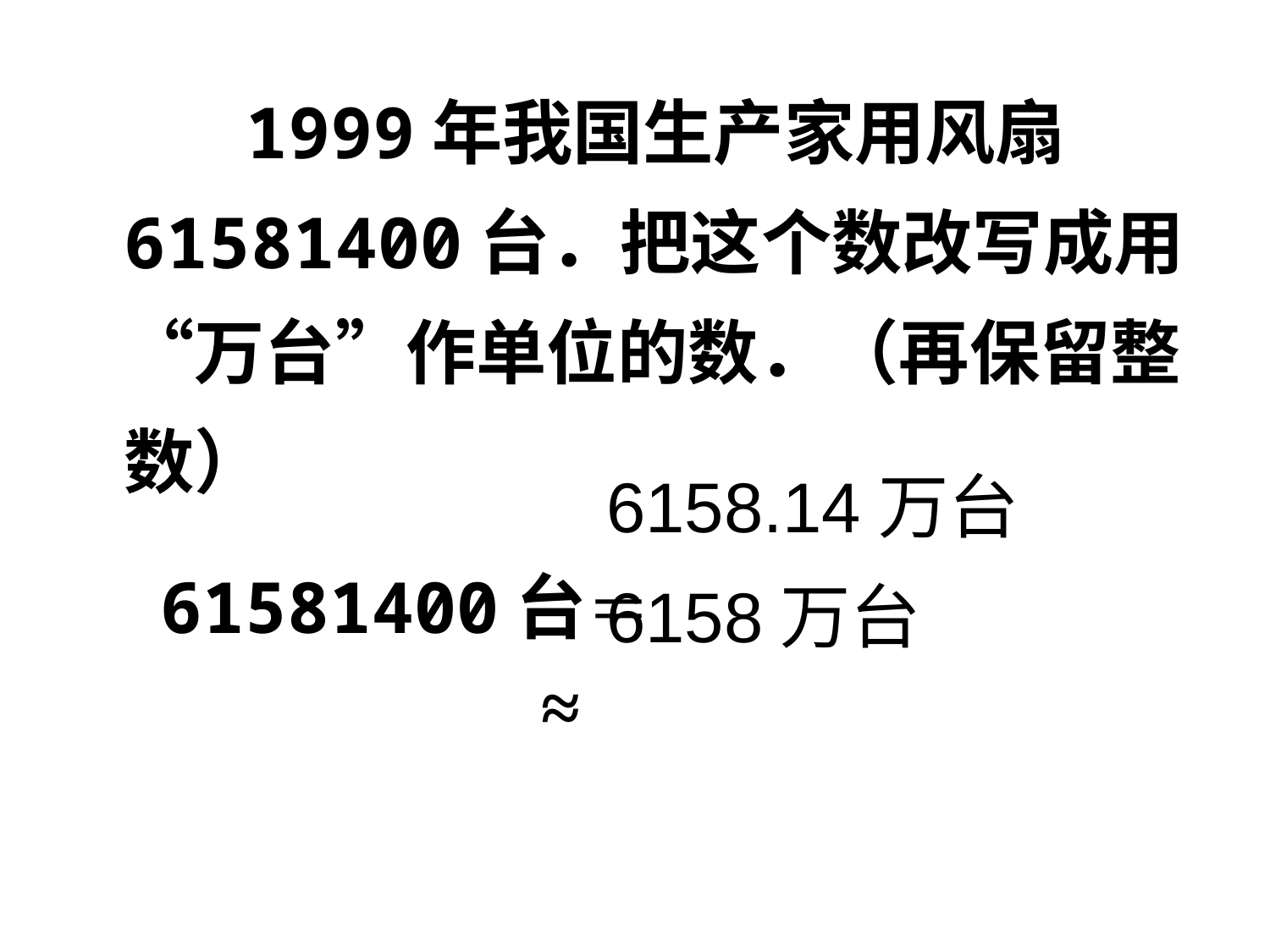

1999年我国生产家用风扇61581400台．把这个数改写成用“万台”作单位的数．（再保留整数）
  61581400台＝
           ≈
   6158.14万台
   6158万台